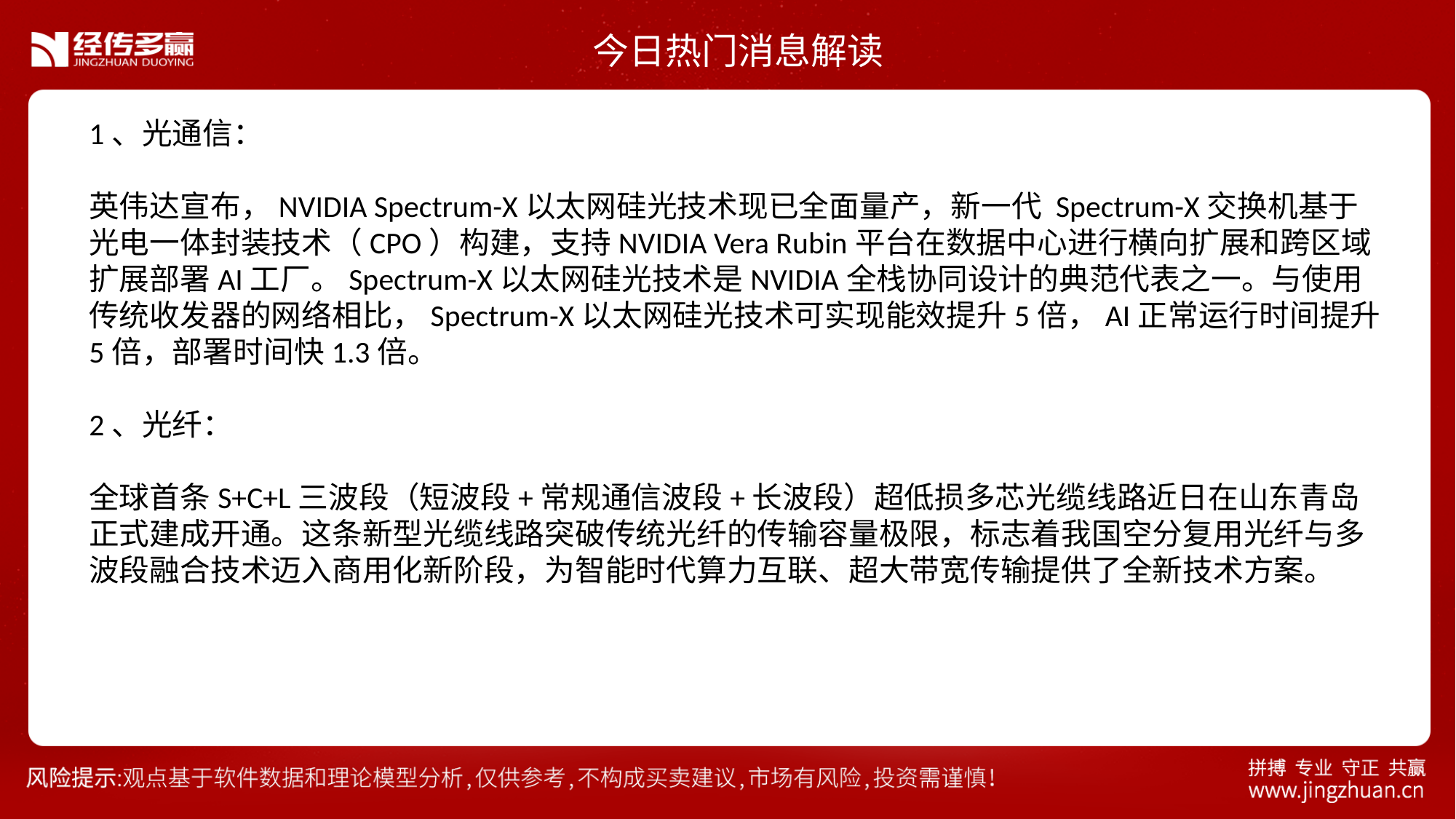

今日热门消息解读
1、光通信：

英伟达宣布，NVIDIA Spectrum-X以太网硅光技术现已全面量产，新一代 Spectrum-X交换机基于光电一体封装技术（CPO）构建，支持NVIDIA Vera Rubin平台在数据中心进行横向扩展和跨区域扩展部署AI工厂。Spectrum-X以太网硅光技术是NVIDIA全栈协同设计的典范代表之一。与使用传统收发器的网络相比，Spectrum-X以太网硅光技术可实现能效提升5倍，AI正常运行时间提升5倍，部署时间快1.3倍。

2、光纤：

全球首条S+C+L三波段（短波段+常规通信波段+长波段）超低损多芯光缆线路近日在山东青岛正式建成开通。这条新型光缆线路突破传统光纤的传输容量极限，标志着我国空分复用光纤与多波段融合技术迈入商用化新阶段，为智能时代算力互联、超大带宽传输提供了全新技术方案。